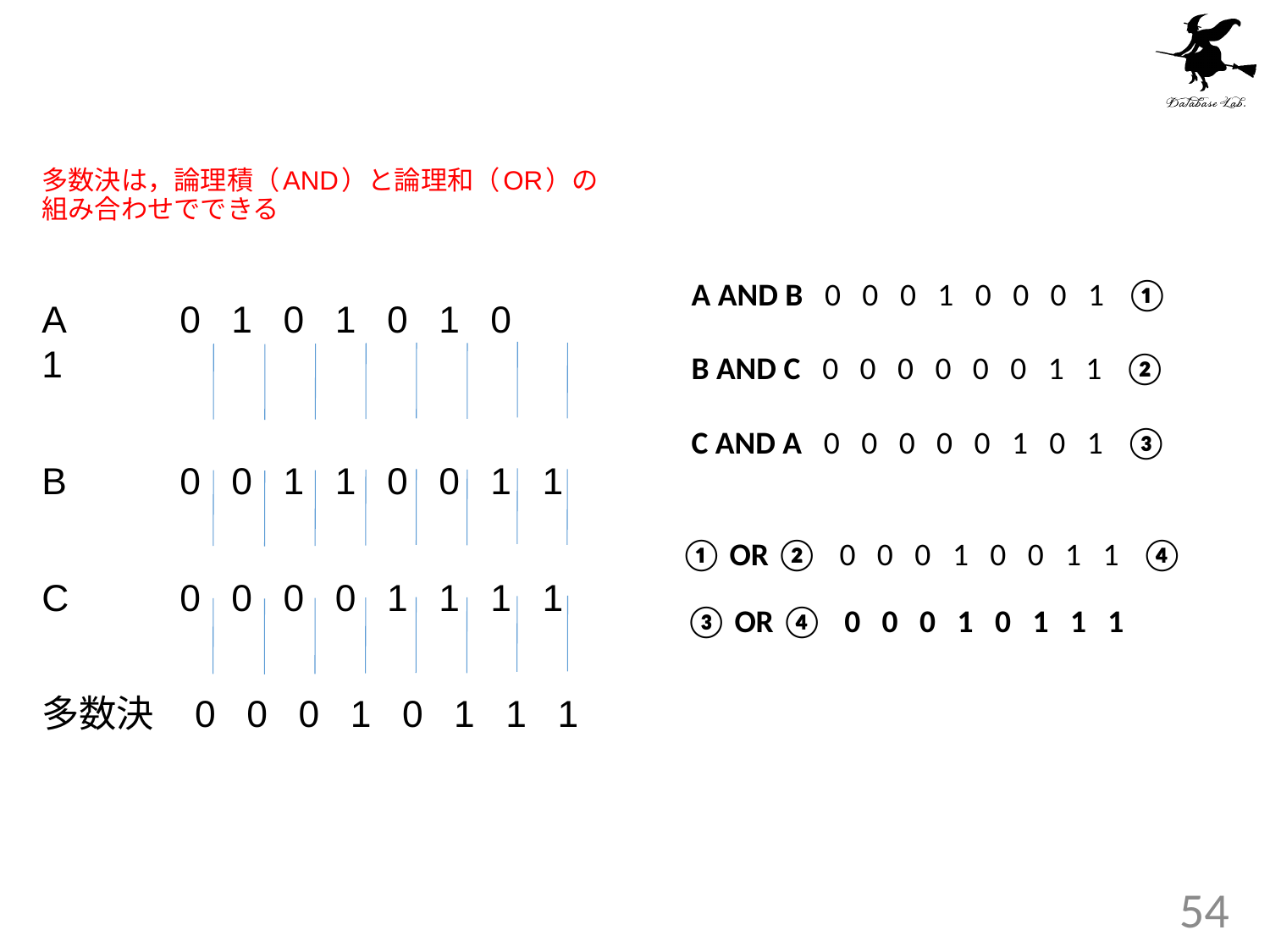

# 多数決は，論理積（AND）と論理和（OR）の 組み合わせでできる

A	    0   1   0   1   0   1   0   1

B	    0   0   1   1   0   0   1   1

C	    0   0   0   0   1   1   1   1

多数決    0   0   0   1   0   1   1   1
A AND B   0   0   0   1   0   0   0   1   ①
B AND C   0   0   0   0   0   0   1   1   ②
C AND A   0   0   0   0   0   1   0   1   ③
① OR ②   0   0   0   1   0   0   1   1   ④
③ OR ④   0   0   0   1   0   1   1   1
54